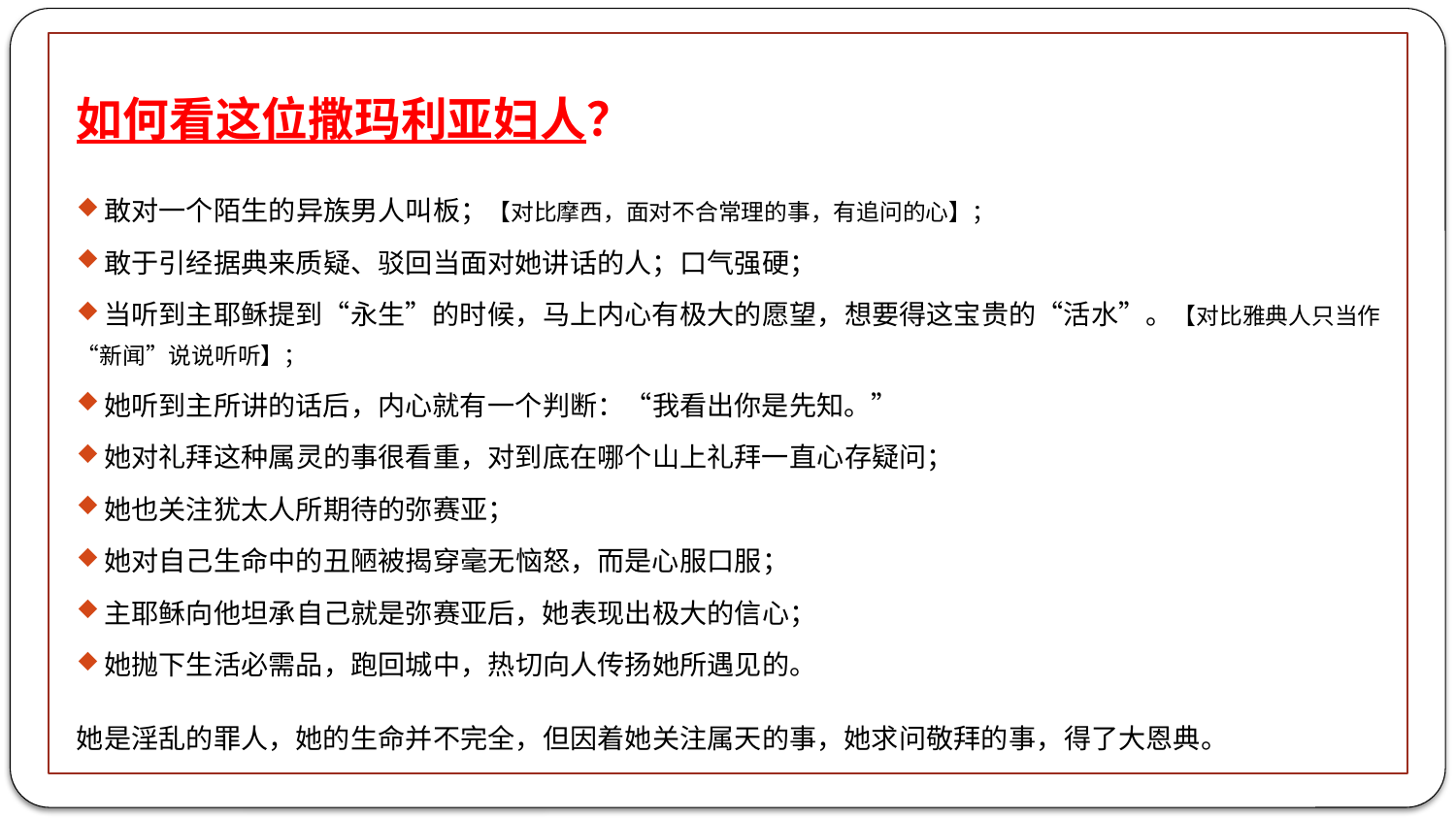

如何看这位撒玛利亚妇人？

  敢对一个陌生的异族男人叫板；【对比摩西，面对不合常理的事，有追问的心】；
  敢于引经据典来质疑、驳回当面对她讲话的人；口气强硬；
  当听到主耶稣提到“永生”的时候，马上内心有极大的愿望，想要得这宝贵的“活水”。【对比雅典人只当作“新闻”说说听听】；
  她听到主所讲的话后，内心就有一个判断：“我看出你是先知。”
  她对礼拜这种属灵的事很看重，对到底在哪个山上礼拜一直心存疑问；
  她也关注犹太人所期待的弥赛亚；
  她对自己生命中的丑陋被揭穿毫无恼怒，而是心服口服；
  主耶稣向他坦承自己就是弥赛亚后，她表现出极大的信心；
  她抛下生活必需品，跑回城中，热切向人传扬她所遇见的。

她是淫乱的罪人，她的生命并不完全，但因着她关注属天的事，她求问敬拜的事，得了大恩典。